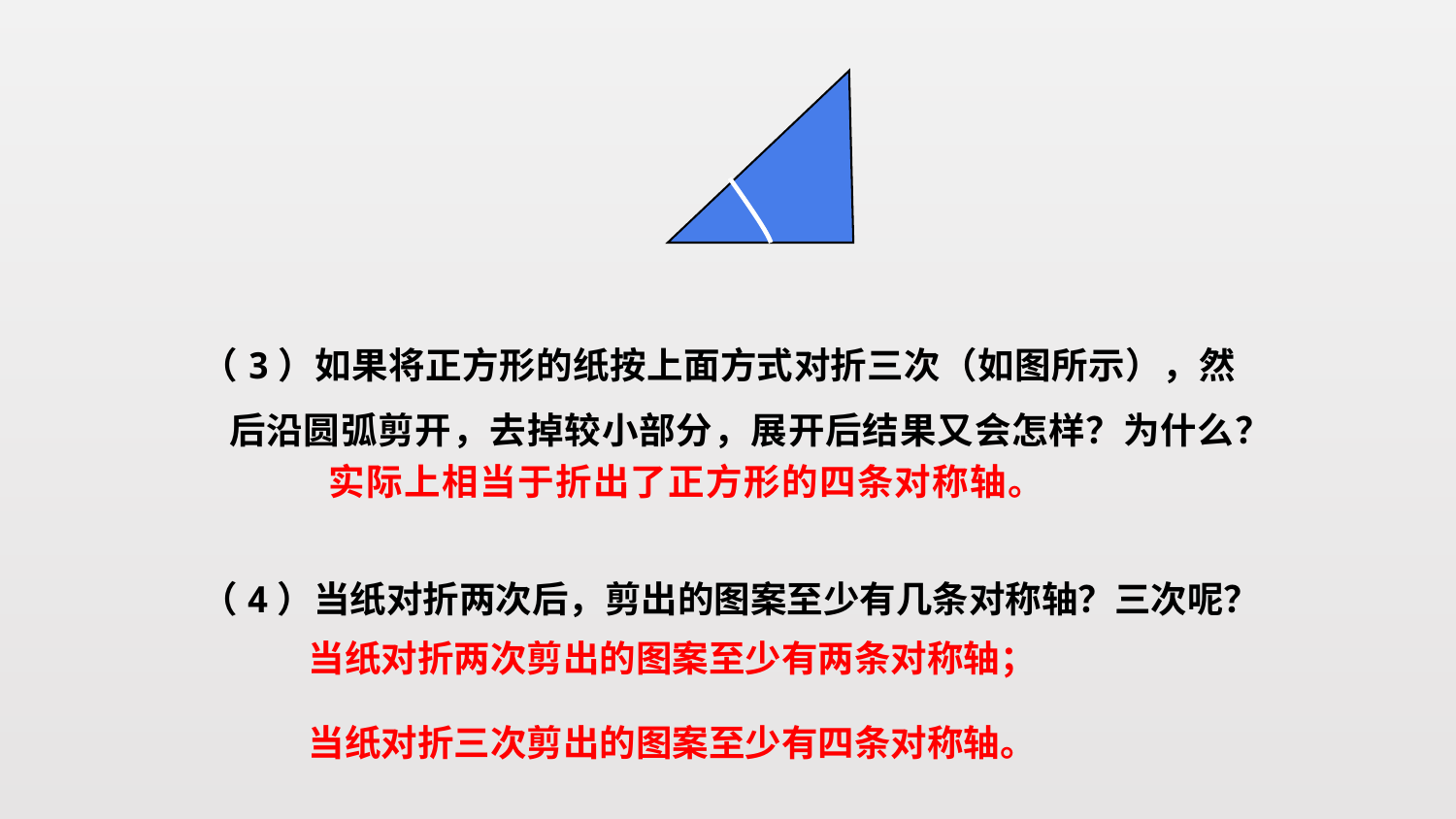

（3）如果将正方形的纸按上面方式对折三次（如图所示），然后沿圆弧剪开，去掉较小部分，展开后结果又会怎样？为什么？
 实际上相当于折出了正方形的四条对称轴。
（4）当纸对折两次后，剪出的图案至少有几条对称轴？三次呢？
当纸对折两次剪出的图案至少有两条对称轴；
当纸对折三次剪出的图案至少有四条对称轴。